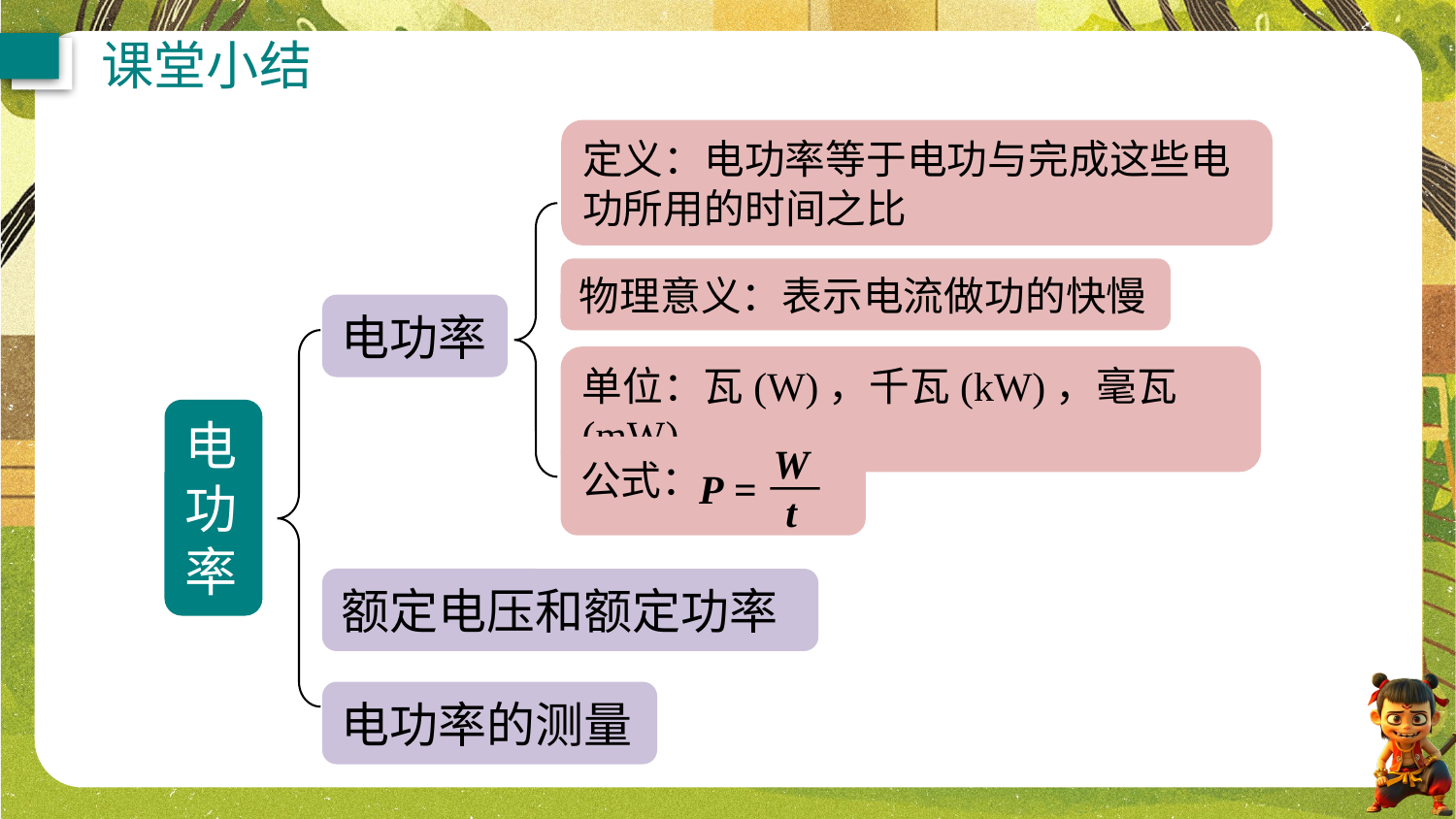

课堂小结

定义：电功率等于电功与完成这些电功所用的时间之比

物理意义：表示电流做功的快慢
电功率

单位：瓦(W)，千瓦(kW)，毫瓦(mW)
电功率

W
t

P =
公式：
额定电压和额定功率
电功率的测量